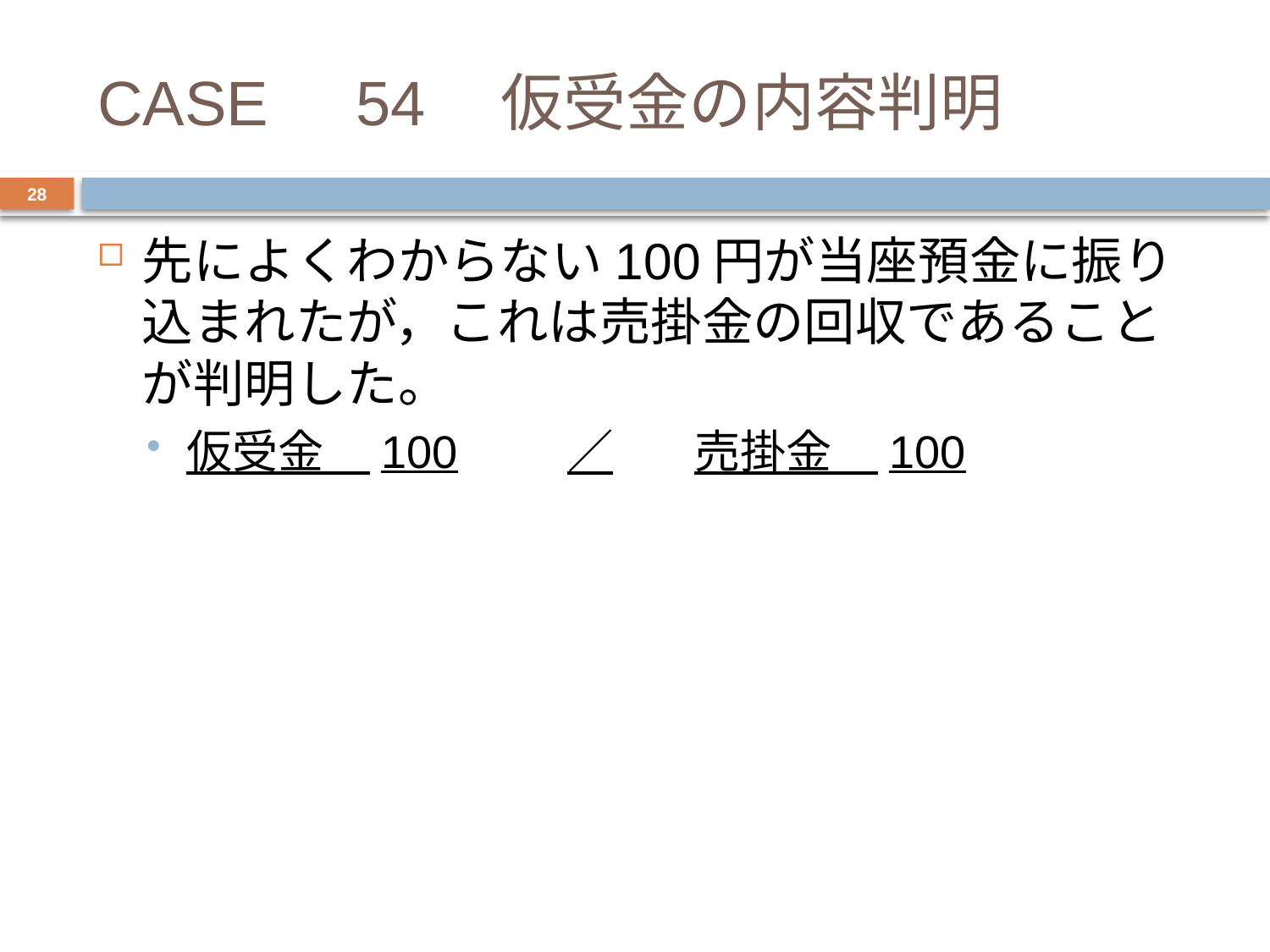

# CASE　54　仮受金の内容判明
28
先によくわからない100円が当座預金に振り込まれたが，これは売掛金の回収であることが判明した。
仮受金　100	／	売掛金　100